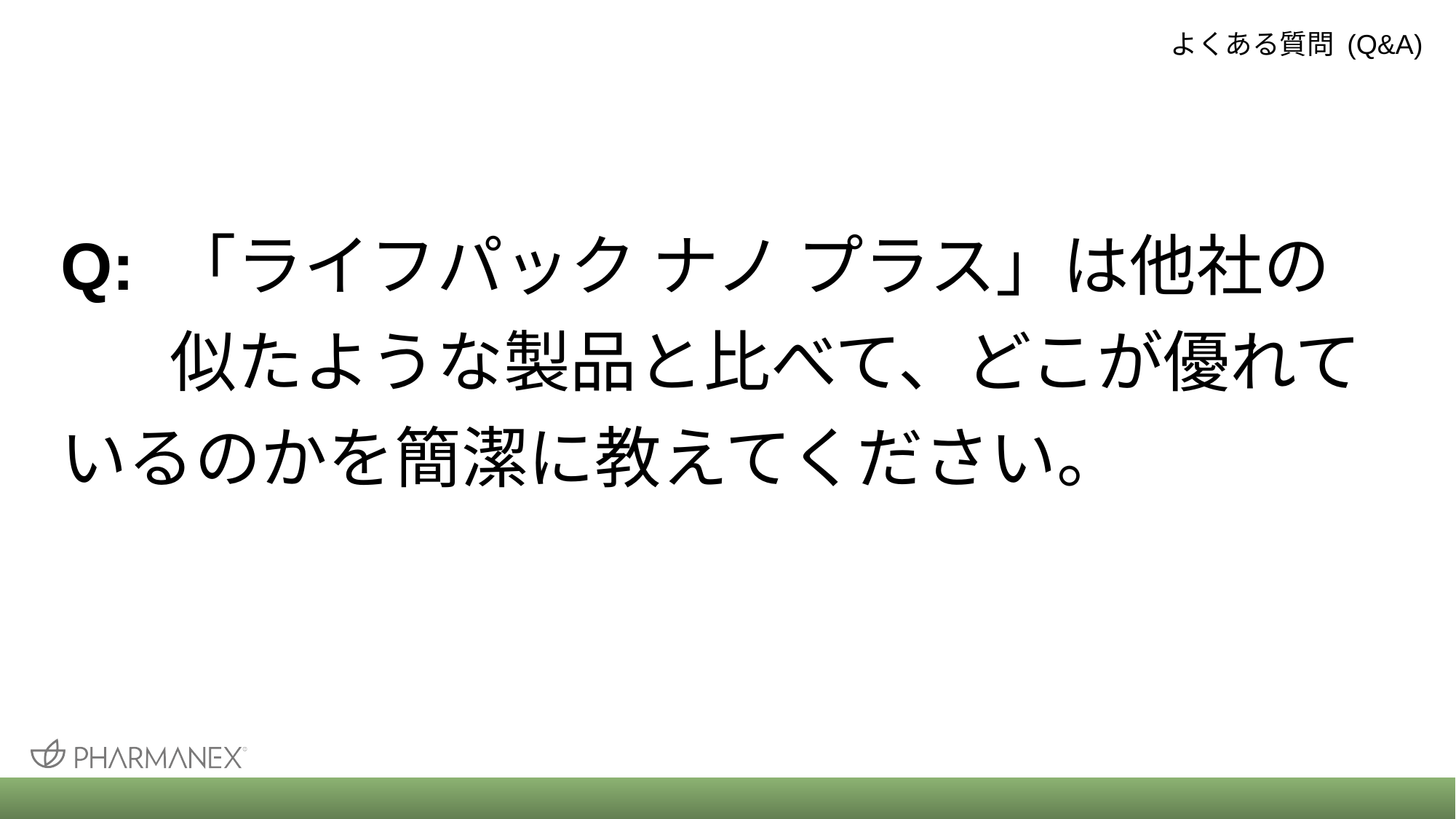

よくある質問 (Q&A)
Q:	「ライフパック ナノ プラス」は他社の
	似たような製品と比べて、どこが優れて	いるのかを簡潔に教えてください。